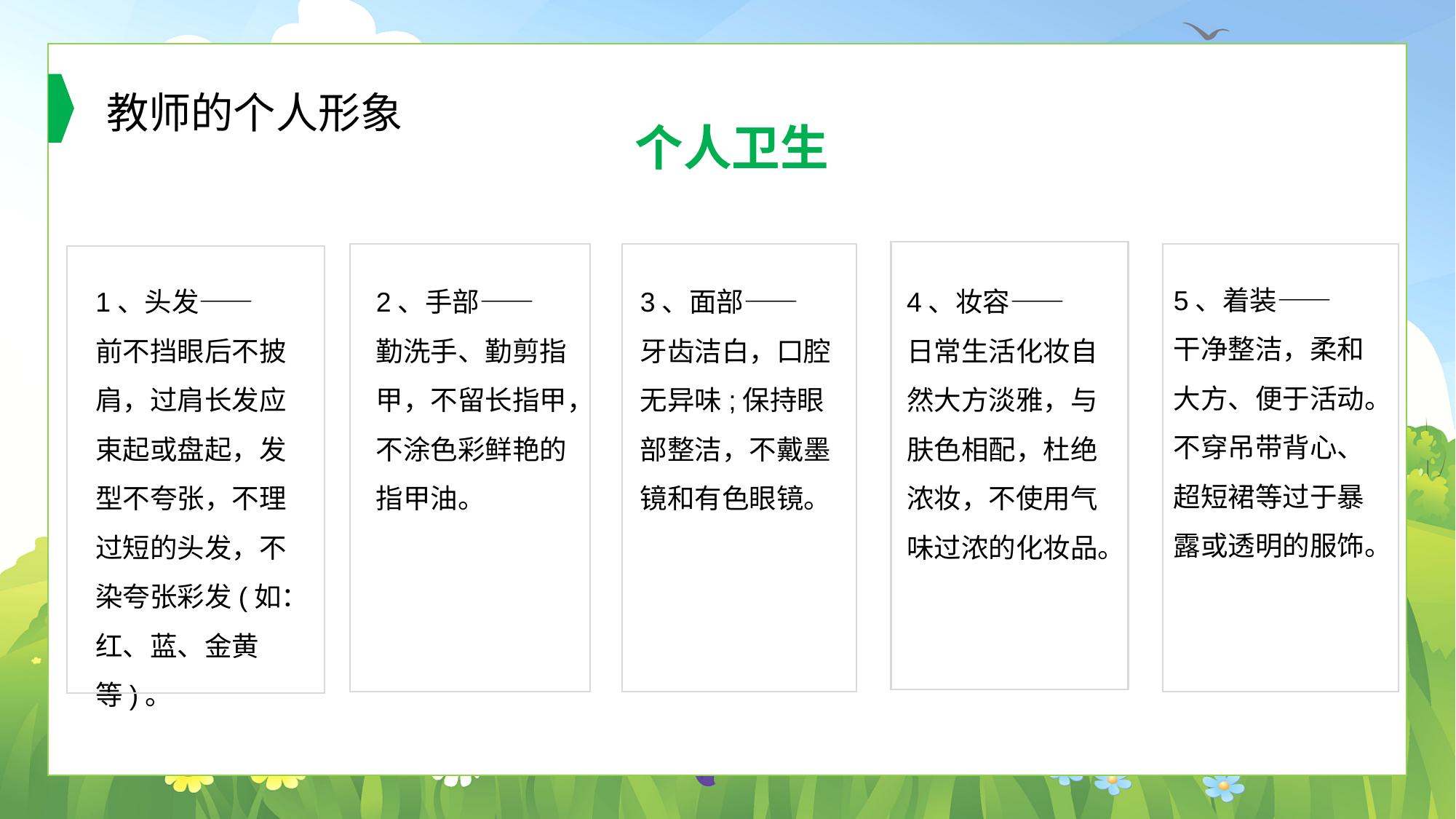

教师的个人形象
个人卫生

5、着装——
干净整洁，柔和大方、便于活动。不穿吊带背心、超短裙等过于暴露或透明的服饰。
1、头发——
前不挡眼后不披肩，过肩长发应束起或盘起，发型不夸张，不理过短的头发，不染夸张彩发(如：红、蓝、金黄等)。
2、手部——
勤洗手、勤剪指甲，不留长指甲，不涂色彩鲜艳的指甲油。
3、面部——
牙齿洁白，口腔无异味;保持眼部整洁，不戴墨镜和有色眼镜。
4、妆容——
日常生活化妆自然大方淡雅，与肤色相配，杜绝浓妆，不使用气味过浓的化妆品。